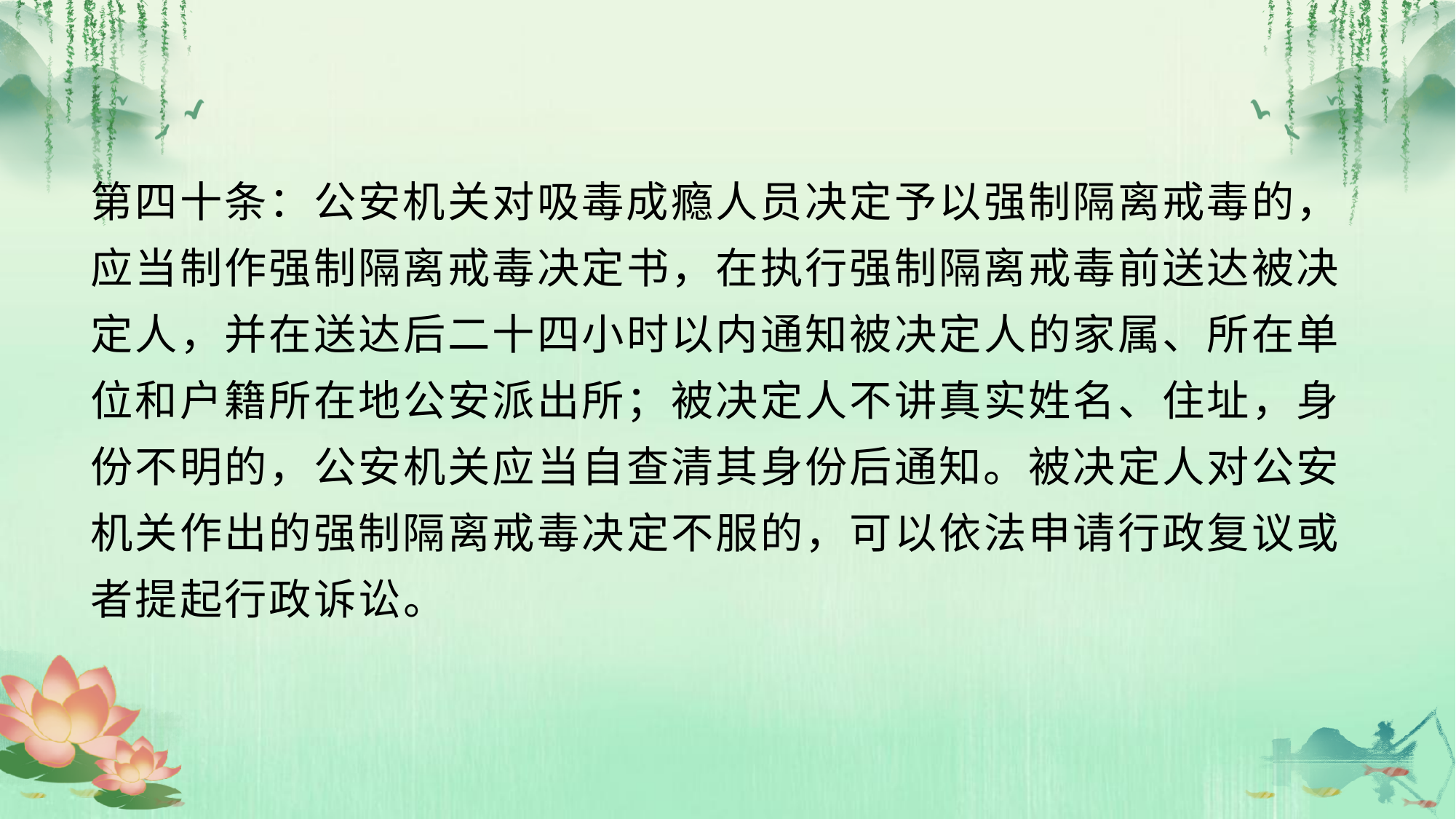

#
第四十条：公安机关对吸毒成瘾人员决定予以强制隔离戒毒的，应当制作强制隔离戒毒决定书，在执行强制隔离戒毒前送达被决定人，并在送达后二十四小时以内通知被决定人的家属、所在单位和户籍所在地公安派出所；被决定人不讲真实姓名、住址，身份不明的，公安机关应当自查清其身份后通知。被决定人对公安机关作出的强制隔离戒毒决定不服的，可以依法申请行政复议或者提起行政诉讼。